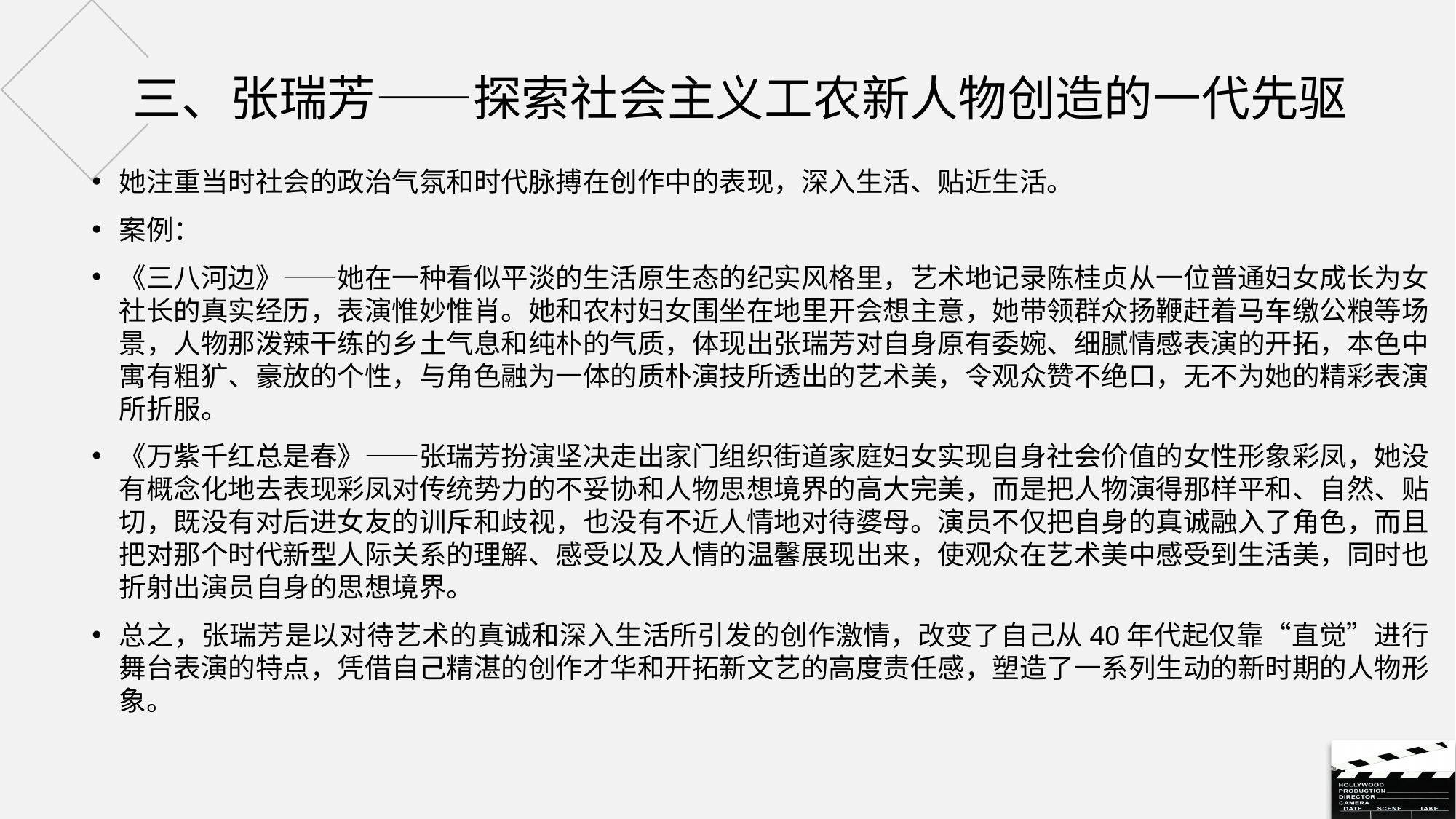

# 三、张瑞芳——探索社会主义工农新人物创造的一代先驱
她注重当时社会的政治气氛和时代脉搏在创作中的表现，深入生活、贴近生活。
案例：
《三八河边》——她在一种看似平淡的生活原生态的纪实风格里，艺术地记录陈桂贞从一位普通妇女成长为女社长的真实经历，表演惟妙惟肖。她和农村妇女围坐在地里开会想主意，她带领群众扬鞭赶着马车缴公粮等场景，人物那泼辣干练的乡土气息和纯朴的气质，体现出张瑞芳对自身原有委婉、细腻情感表演的开拓，本色中寓有粗犷、豪放的个性，与角色融为一体的质朴演技所透出的艺术美，令观众赞不绝口，无不为她的精彩表演所折服。
《万紫千红总是春》——张瑞芳扮演坚决走出家门组织街道家庭妇女实现自身社会价值的女性形象彩凤，她没有概念化地去表现彩凤对传统势力的不妥协和人物思想境界的高大完美，而是把人物演得那样平和、自然、贴切，既没有对后进女友的训斥和歧视，也没有不近人情地对待婆母。演员不仅把自身的真诚融入了角色，而且把对那个时代新型人际关系的理解、感受以及人情的温馨展现出来，使观众在艺术美中感受到生活美，同时也折射出演员自身的思想境界。
总之，张瑞芳是以对待艺术的真诚和深入生活所引发的创作激情，改变了自己从40年代起仅靠“直觉”进行舞台表演的特点，凭借自己精湛的创作才华和开拓新文艺的高度责任感，塑造了一系列生动的新时期的人物形象。